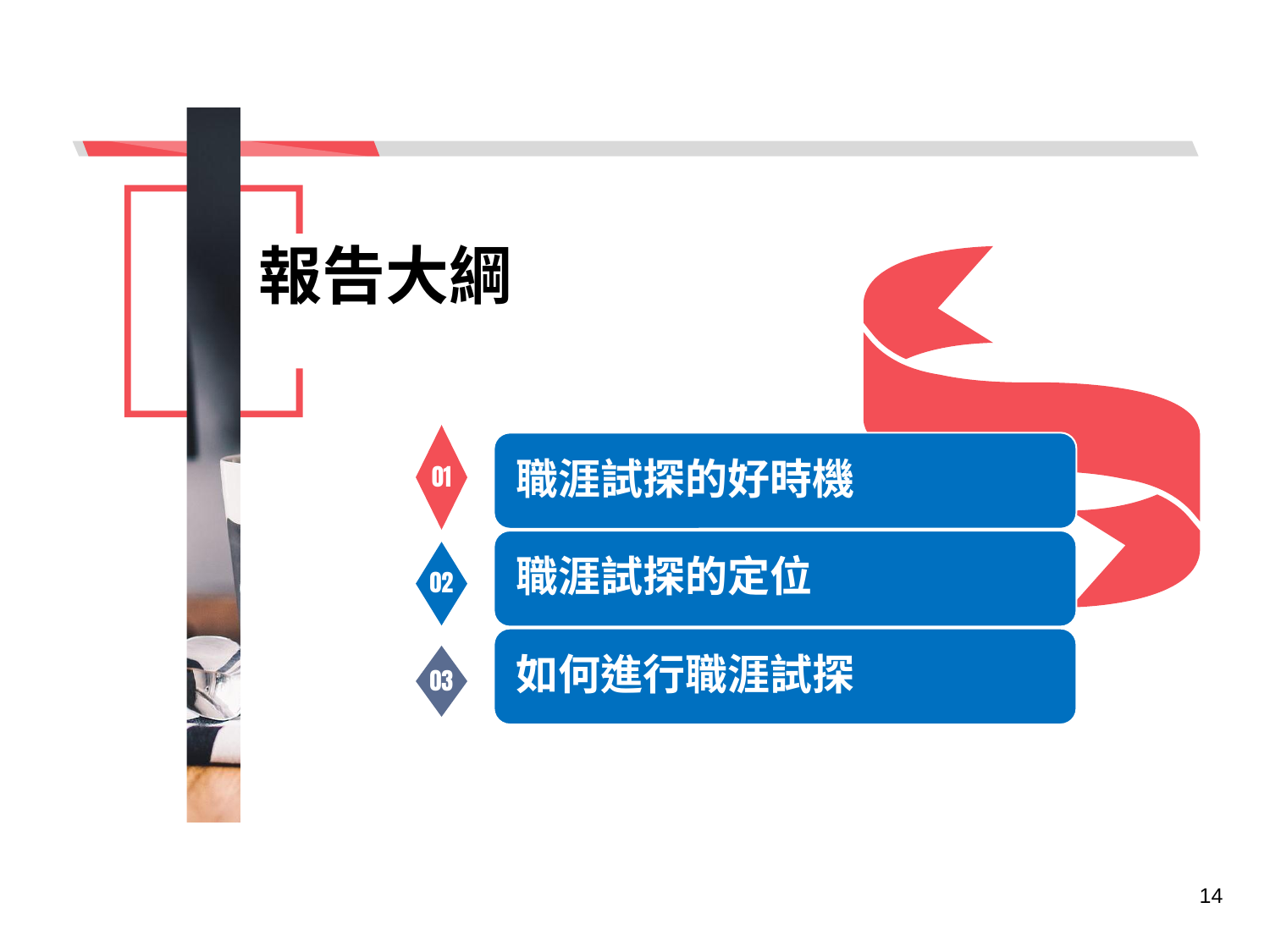

報告大綱
01
02
03

職涯試探的好時機
職涯試探的定位
如何進行職涯試探
14